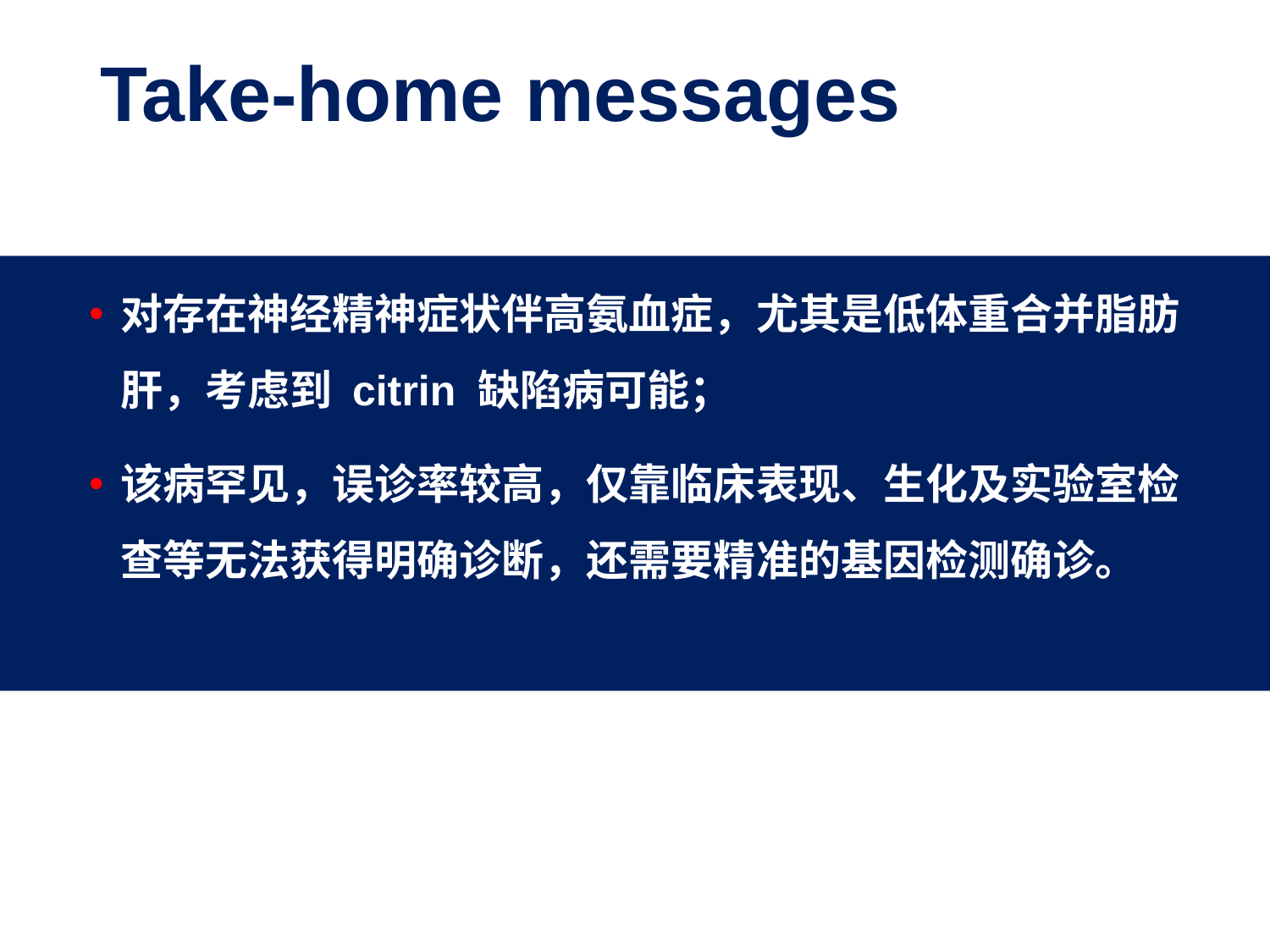

# Take-home messages

对存在神经精神症状伴高氨血症，尤其是低体重合并脂肪肝，考虑到 citrin 缺陷病可能；
该病罕见，误诊率较高，仅靠临床表现、生化及实验室检查等无法获得明确诊断，还需要精准的基因检测确诊。